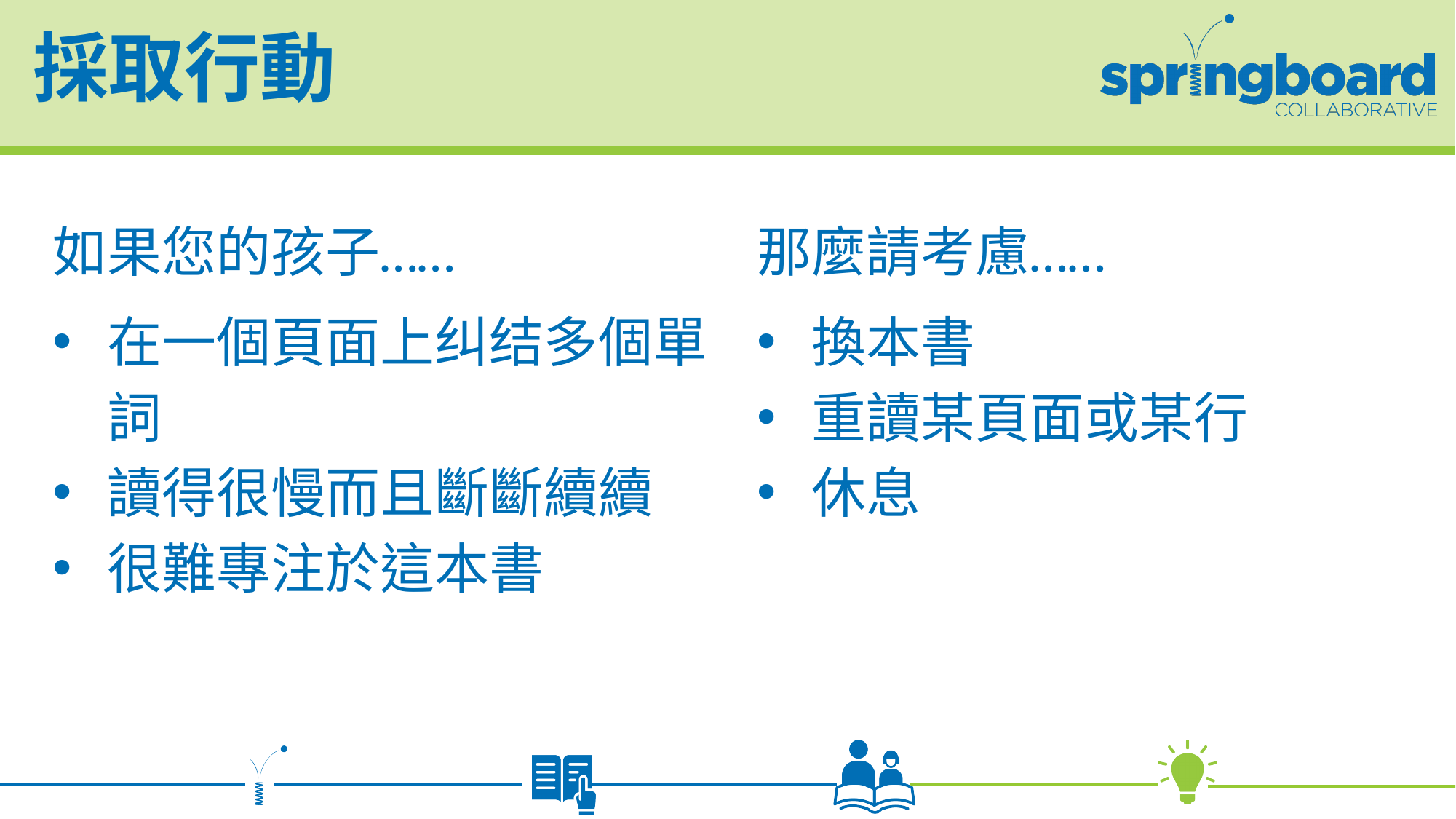

# 採取行動
如果您的孩子……
在一個頁面上纠结多個單詞
讀得很慢而且斷斷續續
很難專注於這本書
那麼請考慮……
換本書
重讀某頁面或某行
休息